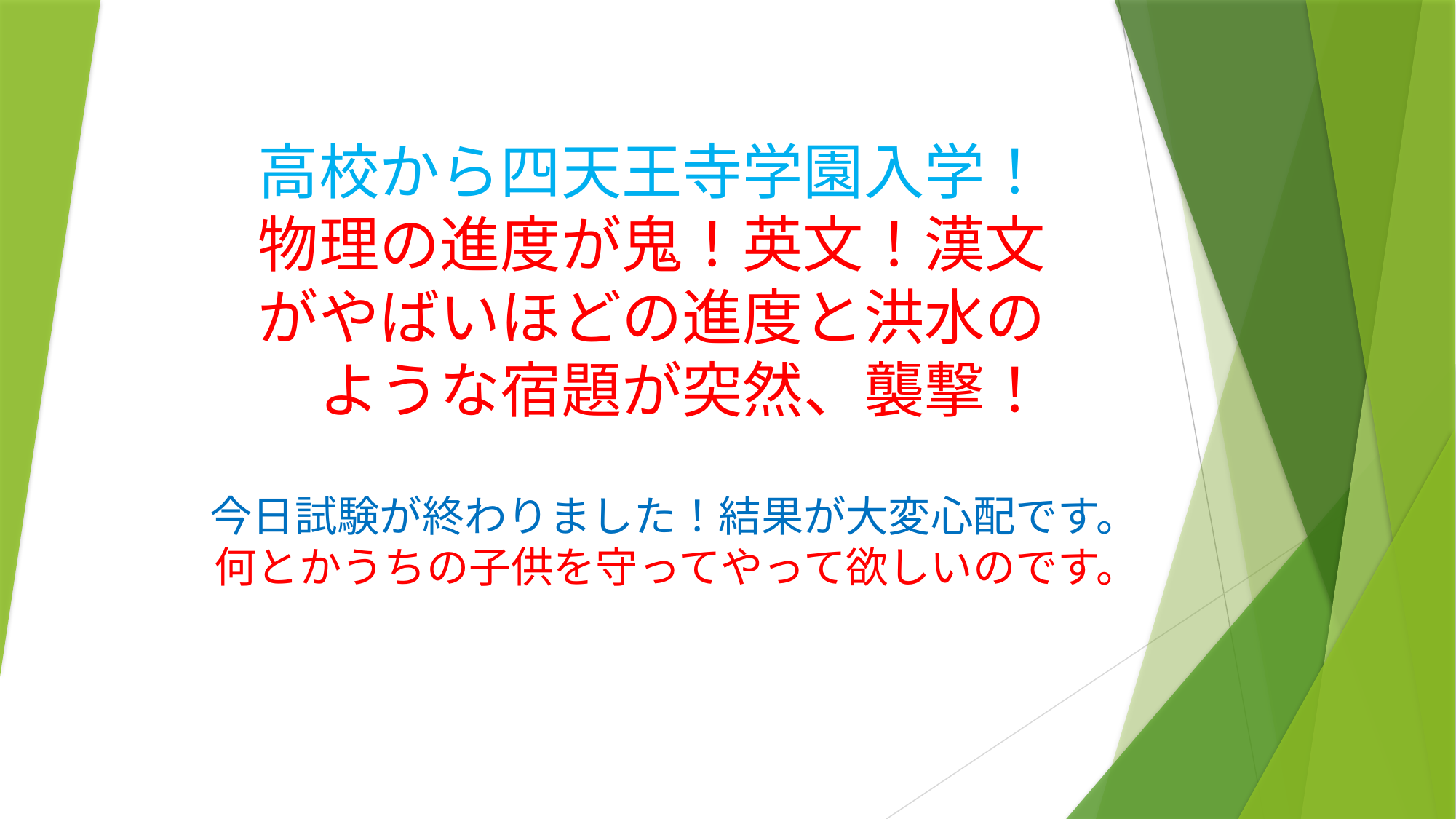

# 高校から四天王寺学園入学！ 物理の進度が鬼！英文！漢文 がやばいほどの進度と洪水のような宿題が突然、襲撃！
今日試験が終わりました！結果が大変心配です。何とかうちの子供を守ってやって欲しいのです。